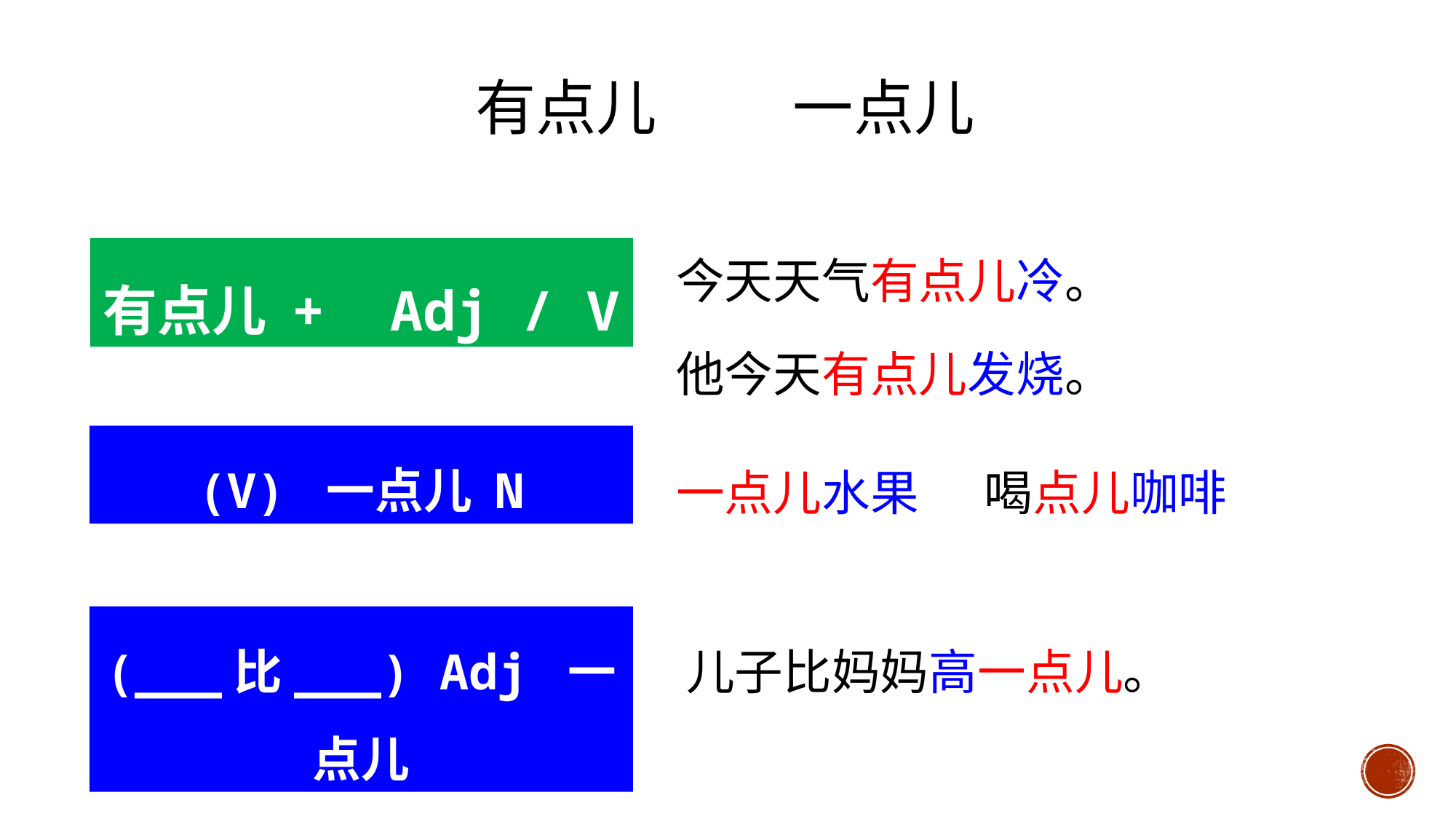

有点儿          一点儿
今天天气有点儿冷。
他今天有点儿发烧。
有点儿 +  Adj / V
一点儿水果      喝点儿咖啡
(V) 一点儿 N
(___比___) Adj 一点儿
儿子比妈妈高一点儿。